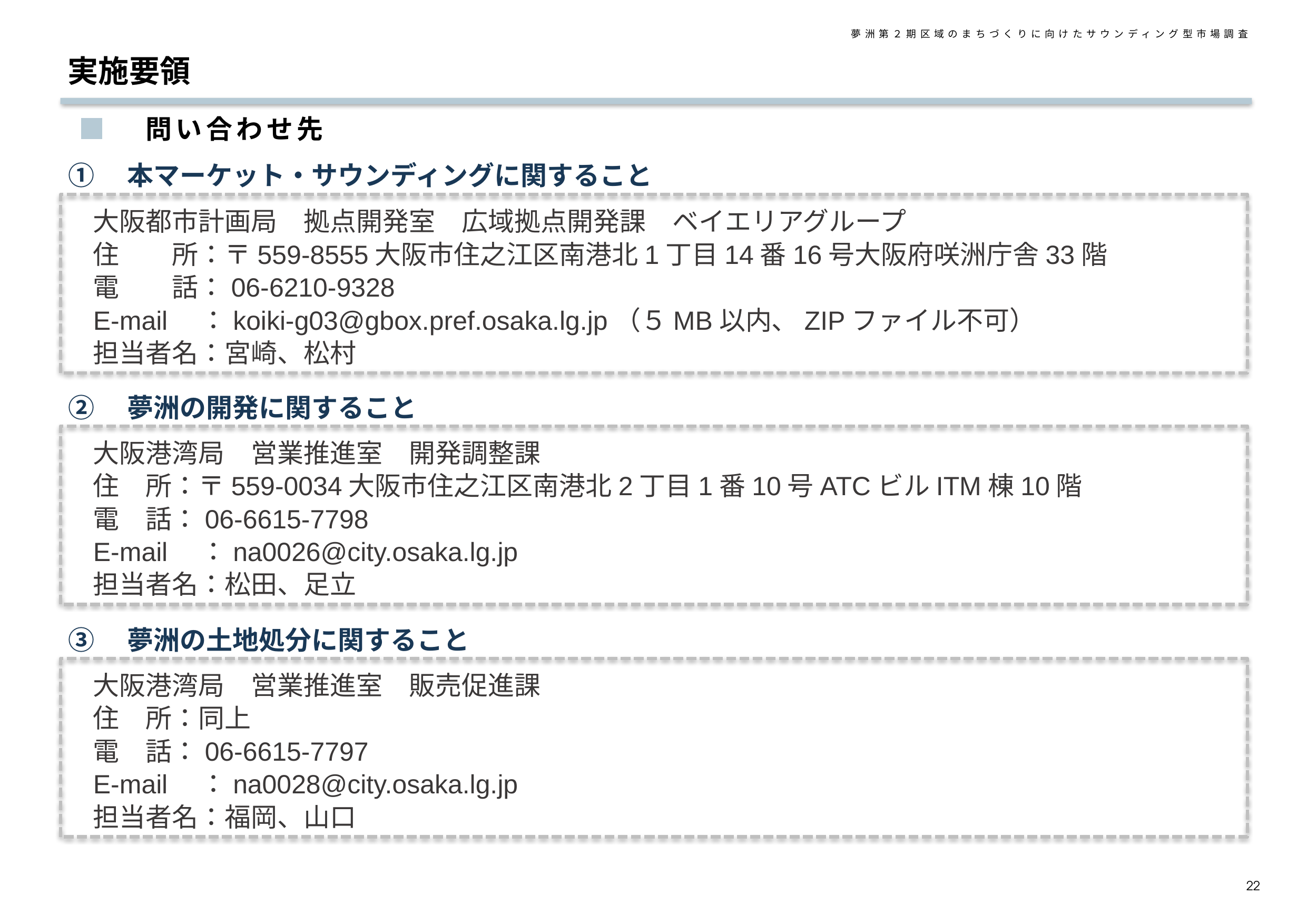

夢洲第２期区域のまちづくりに向けたサウンディング型市場調査
実施要領

■　問い合わせ先
①　本マーケット・サウンディングに関すること

大阪都市計画局　拠点開発室　広域拠点開発課　ベイエリアグループ
住　　所：〒559-8555大阪市住之江区南港北1丁目14番16号大阪府咲洲庁舎33階
電　　話：06-6210-9328
E-mail　：koiki-g03@gbox.pref.osaka.lg.jp（５MB以内、ZIPファイル不可）
担当者名：宮崎、松村
②　夢洲の開発に関すること

大阪港湾局　営業推進室　開発調整課
住　所：〒559-0034大阪市住之江区南港北2丁目1番10号ATCビルITM棟10階
電　話：06-6615-7798
E-mail　：na0026@city.osaka.lg.jp
担当者名：松田、足立
③　夢洲の土地処分に関すること

大阪港湾局　営業推進室　販売促進課
住　所：同上
電　話：06-6615-7797
E-mail　：na0028@city.osaka.lg.jp
担当者名：福岡、山口
22